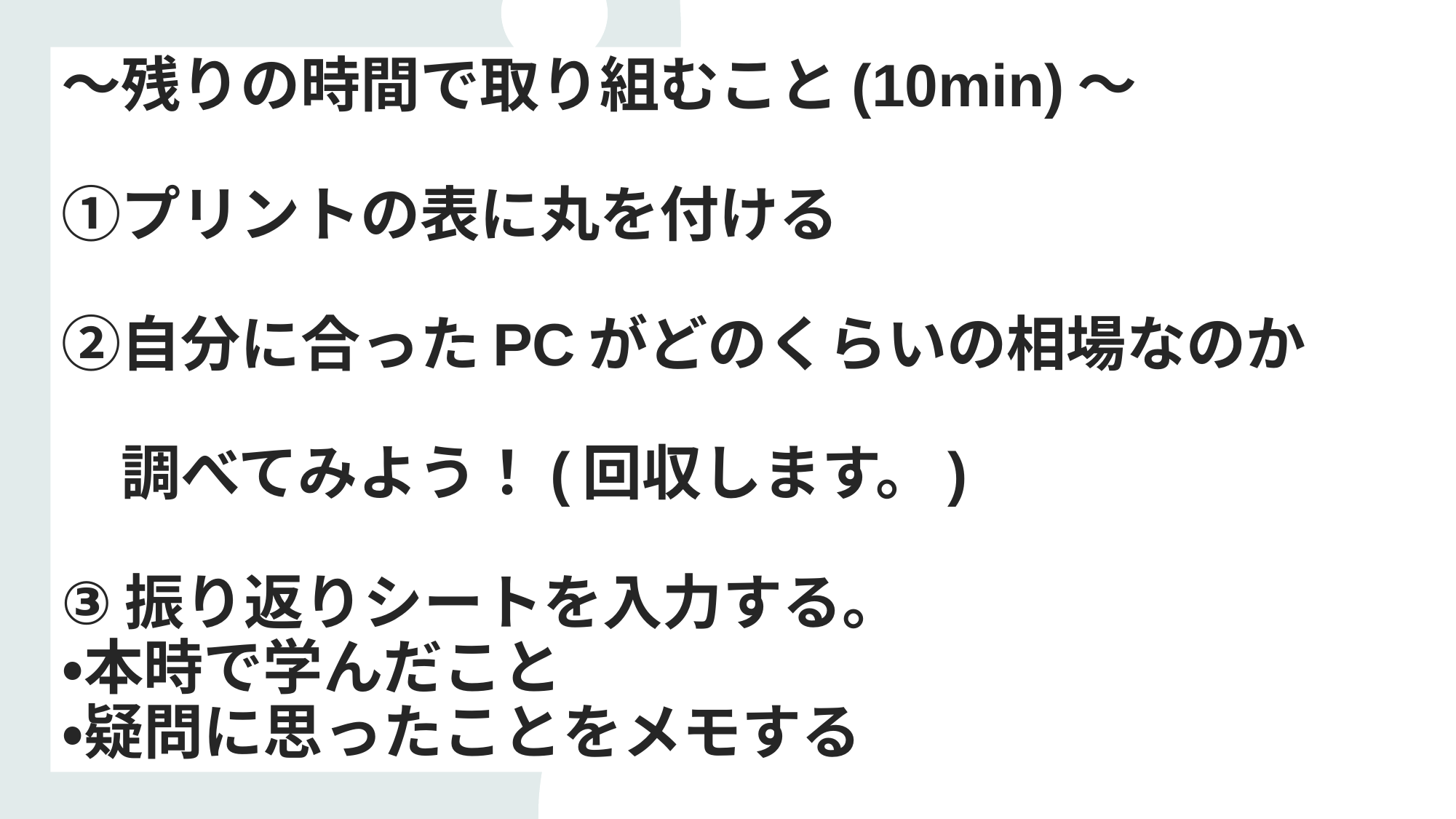

# ～残りの時間で取り組むこと(10min)～ ①プリントの表に丸を付ける ②自分に合ったPCがどのくらいの相場なのか　　 　調べてみよう！(回収します。) ③振り返りシートを入力する。 ・本時で学んだこと ・疑問に思ったことをメモする